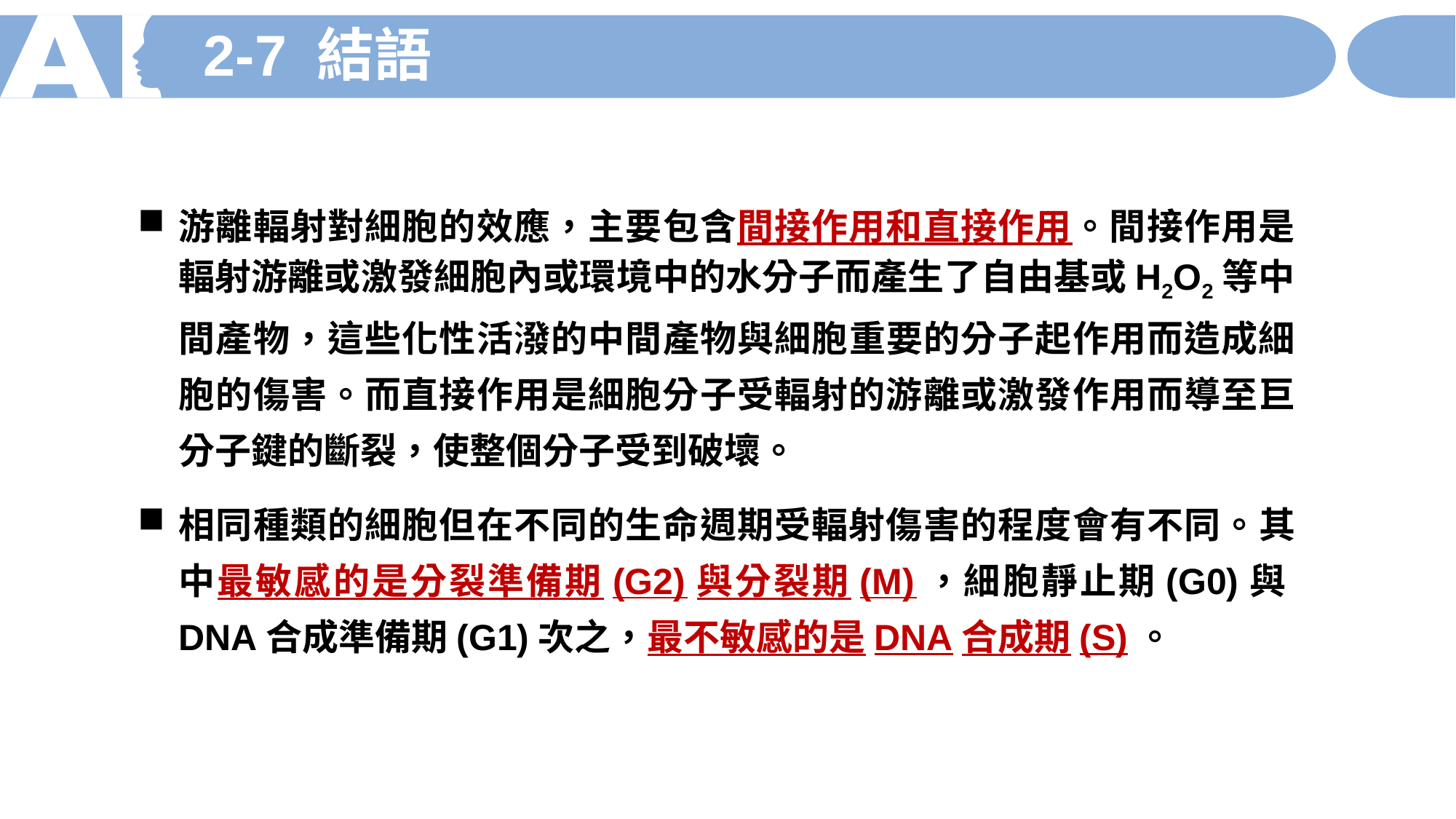

2-7 結語
游離輻射對細胞的效應，主要包含間接作用和直接作用。間接作用是 輻射游離或激發細胞內或環境中的水分子而產生了自由基或H2O2等中間產物，這些化性活潑的中間產物與細胞重要的分子起作用而造成細胞的傷害。而直接作用是細胞分子受輻射的游離或激發作用而導至巨分子鍵的斷裂，使整個分子受到破壞。
相同種類的細胞但在不同的生命週期受輻射傷害的程度會有不同。其中最敏感的是分裂準備期(G2)與分裂期(M)，細胞靜止期(G0)與DNA合成準備期(G1)次之，最不敏感的是DNA合成期(S)。